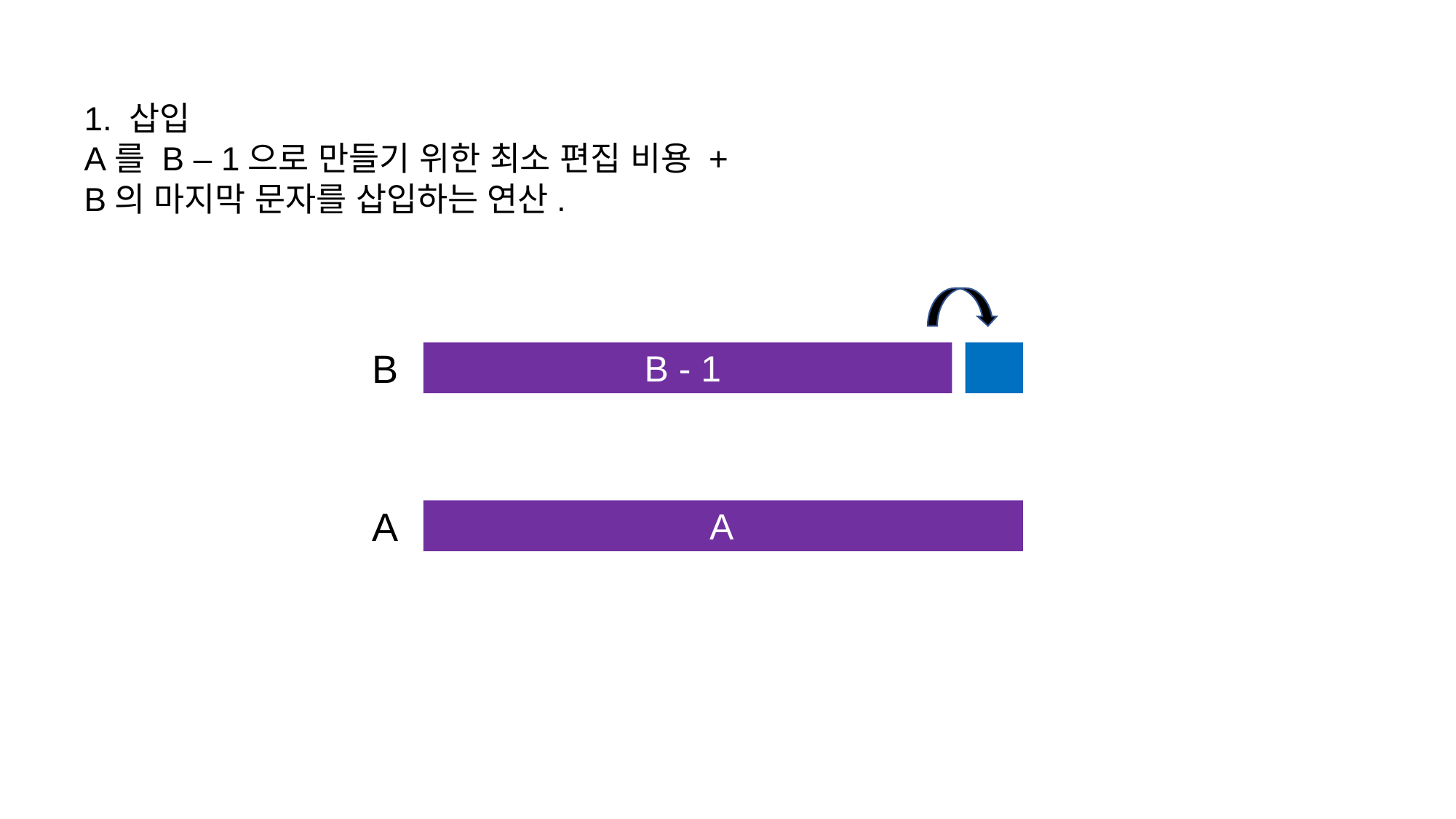

1. 삽입
A를 B – 1으로 만들기 위한 최소 편집 비용 +
B의 마지막 문자를 삽입하는 연산.

B
B - 1

A
A